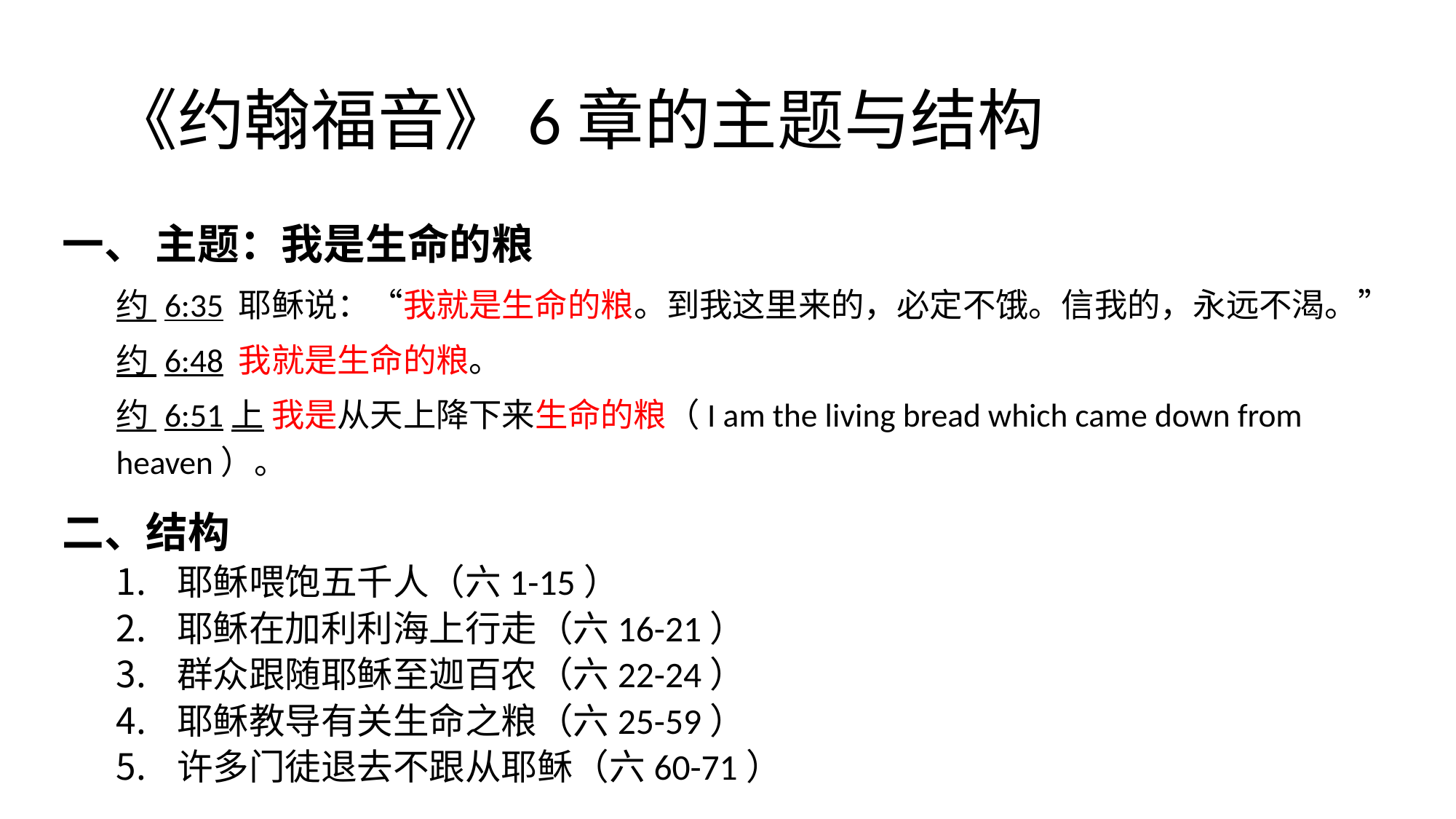

# 《约翰福音》6章的主题与结构
一、 主题：我是生命的粮
约 6:35 耶稣说：“我就是生命的粮。到我这里来的，必定不饿。信我的，永远不渴。”
约 6:48 我就是生命的粮。
约 6:51上 我是从天上降下来生命的粮（I am the living bread which came down from heaven）。
二、结构
耶稣喂饱五千人（六1-15）
耶稣在加利利海上行走（六16-21）
群众跟随耶稣至迦百农（六22-24）
耶稣教导有关生命之粮（六25-59）
许多门徒退去不跟从耶稣（六60-71）